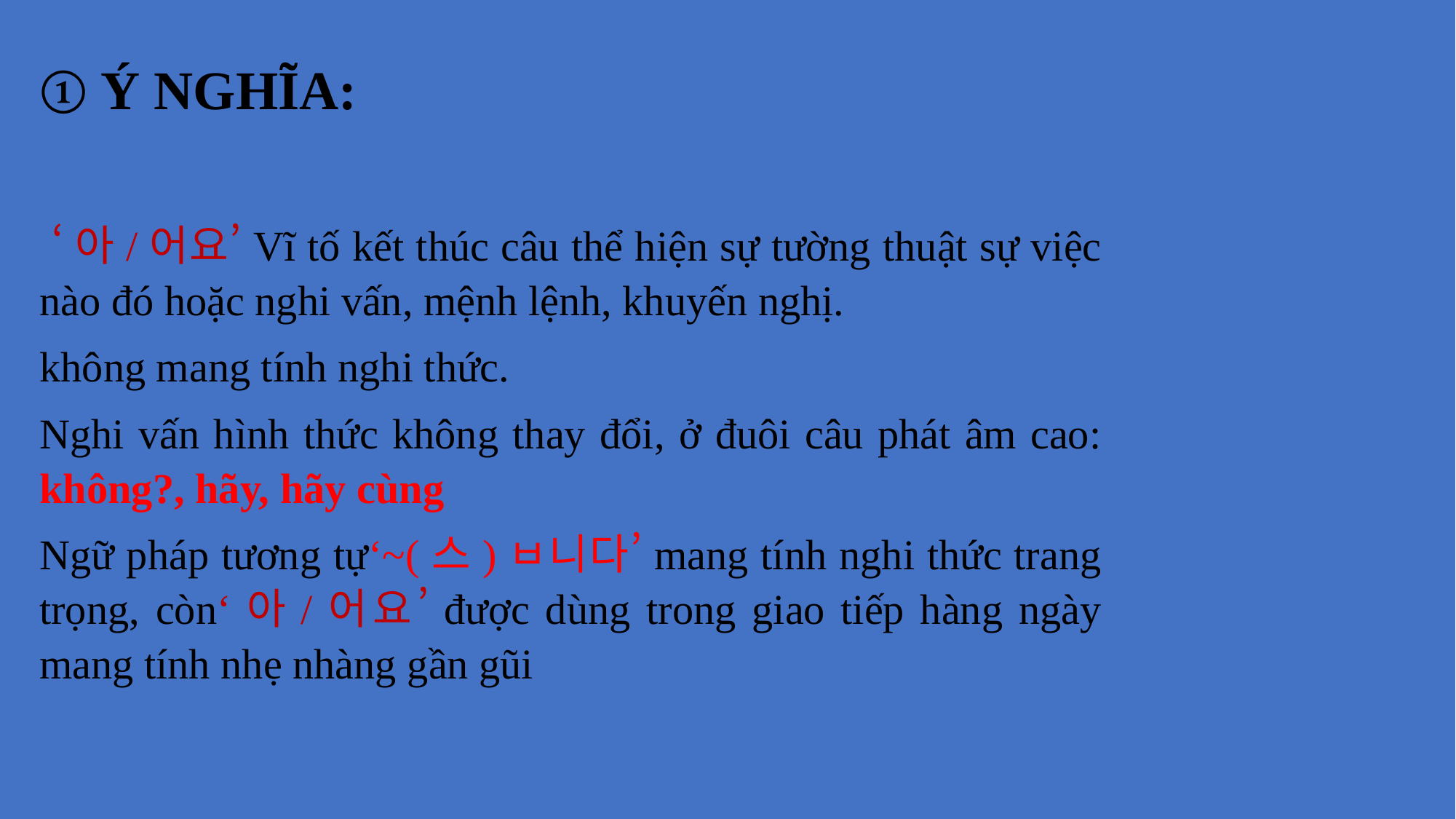

① Ý NGHĨA:

 ‘아/어요’Vĩ tố kết thúc câu thể hiện sự tường thuật sự việc nào đó hoặc nghi vấn, mệnh lệnh, khuyến nghị.
không mang tính nghi thức.
Nghi vấn hình thức không thay đổi, ở đuôi câu phát âm cao: không?, hãy, hãy cùng
Ngữ pháp tương tự‘~(스)ㅂ니다’mang tính nghi thức trang trọng, còn‘아/어요’được dùng trong giao tiếp hàng ngày mang tính nhẹ nhàng gần gũi